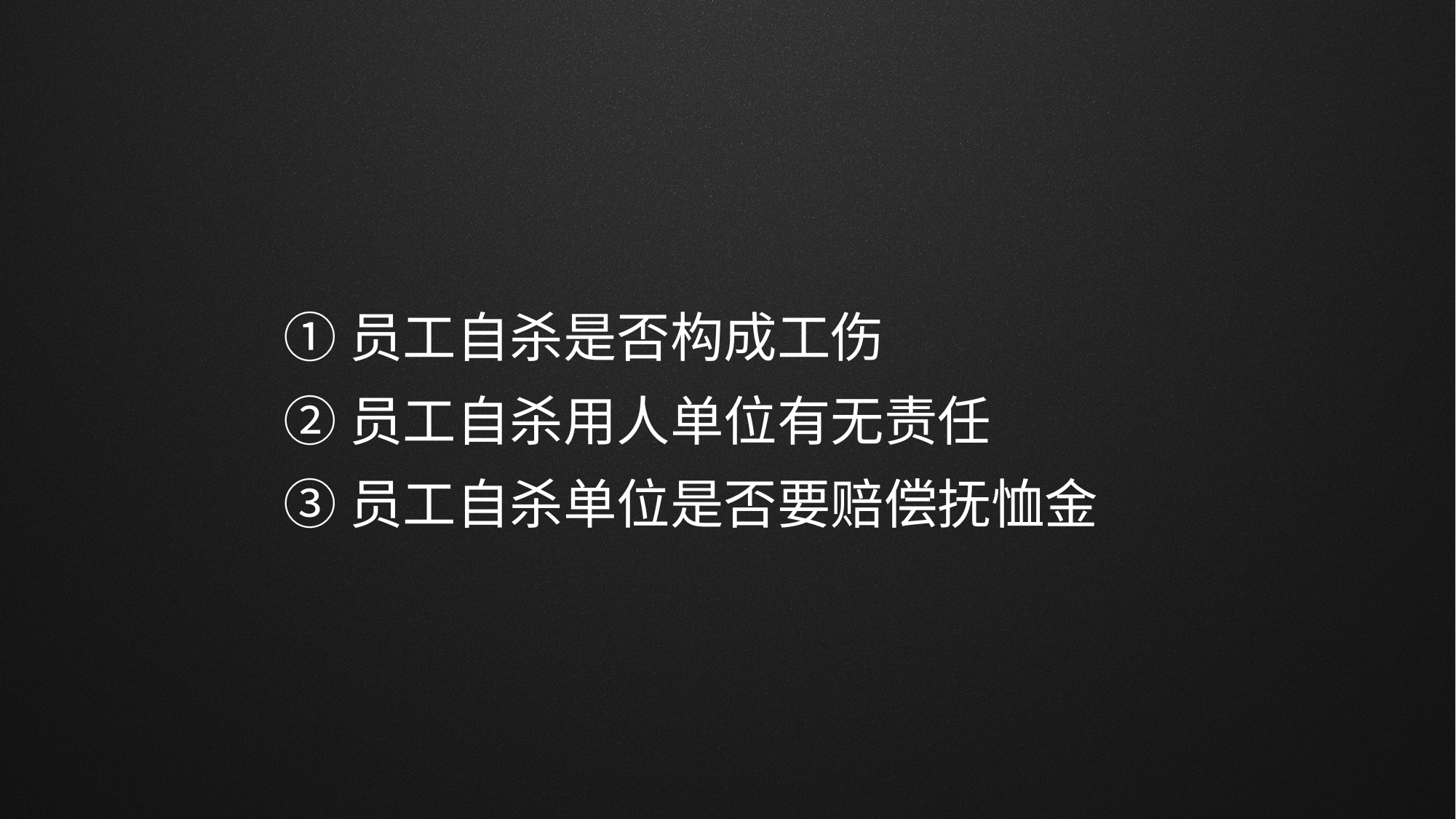

①员工自杀是否构成工伤
②员工自杀用人单位有无责任
③员工自杀单位是否要赔偿抚恤金